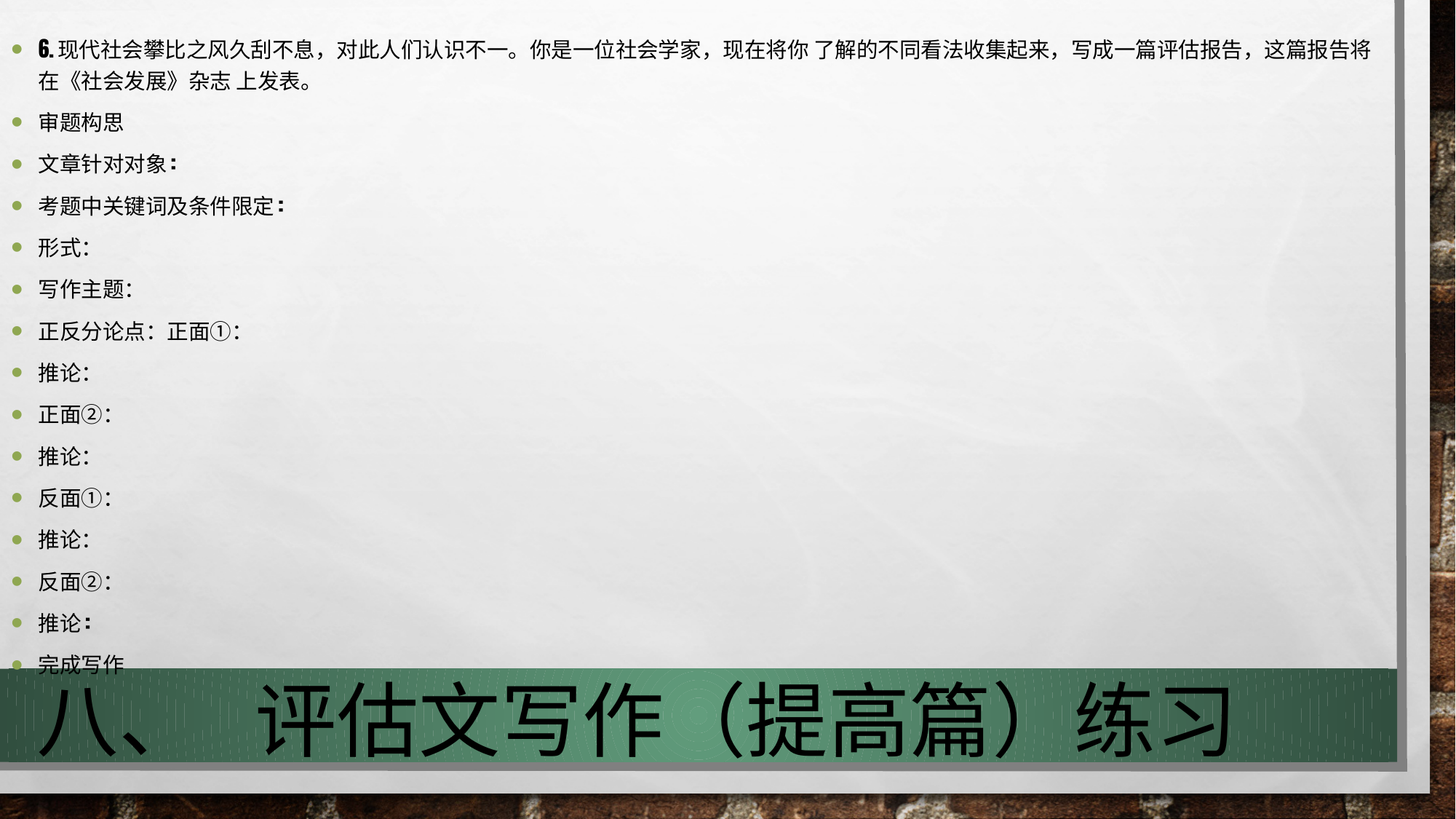

6.现代社会攀比之风久刮不息，对此人们认识不一。你是一位社会学家，现在将你 了解的不同看法收集起来，写成一篇评估报告，这篇报告将在《社会发展》杂志 上发表。
审题构思
文章针对对象:
考题中关键词及条件限定:
形式：
写作主题：
正反分论点：正面①：
推论：
正面②：
推论：
反面①：
推论：
反面②：
推论:
完成写作
# 八、	评估文写作（提高篇）练习